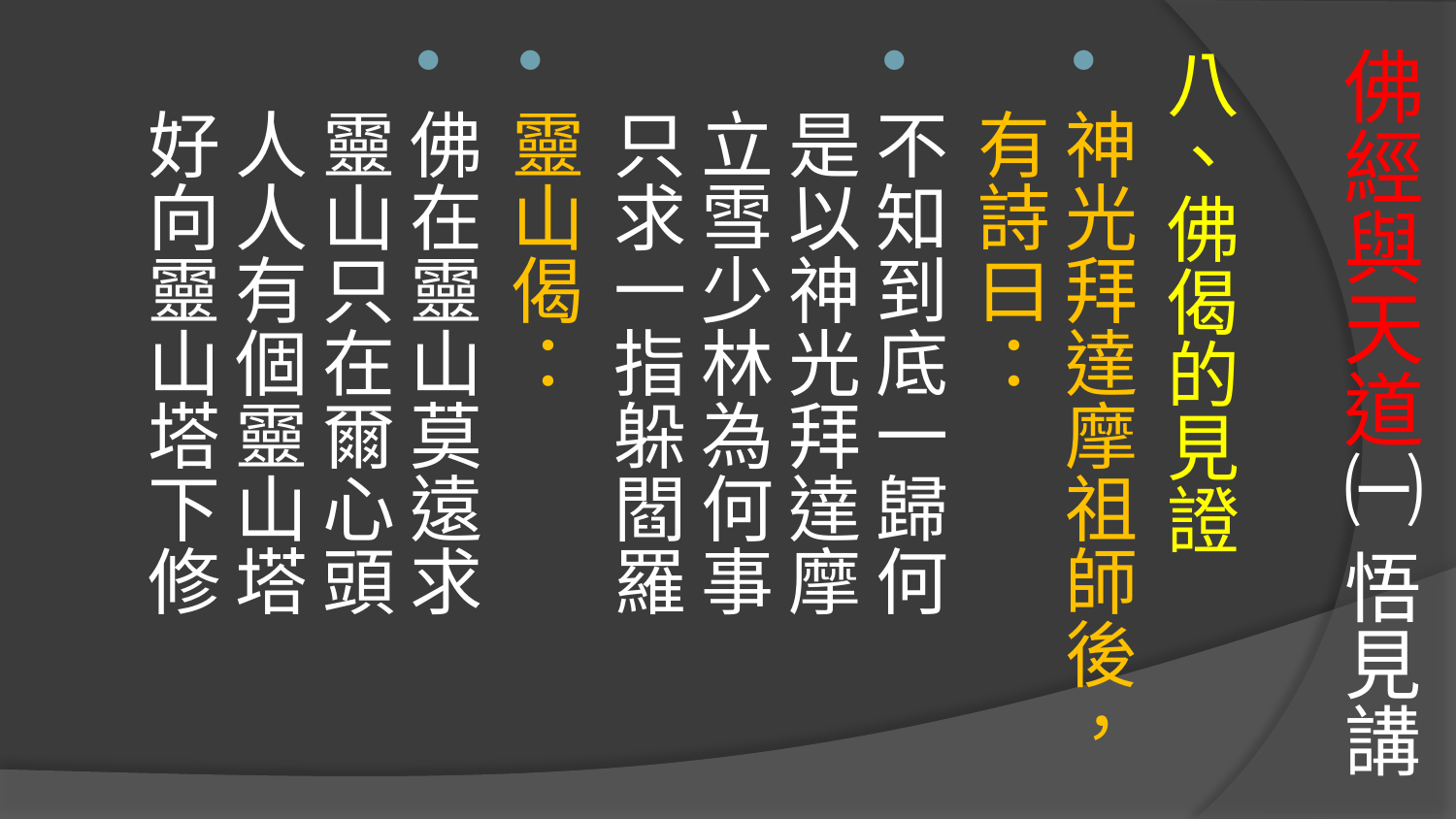

八、佛偈的見證
神光拜達摩祖師後，有詩曰：
不知到底一歸何 
是以神光拜達摩
立雪少林為何事 
只求一指躲閻羅
靈山偈：
佛在靈山莫遠求 
靈山只在爾心頭 
人人有個靈山塔 
好向靈山塔下修

# 佛經與天道㈠ 悟見講